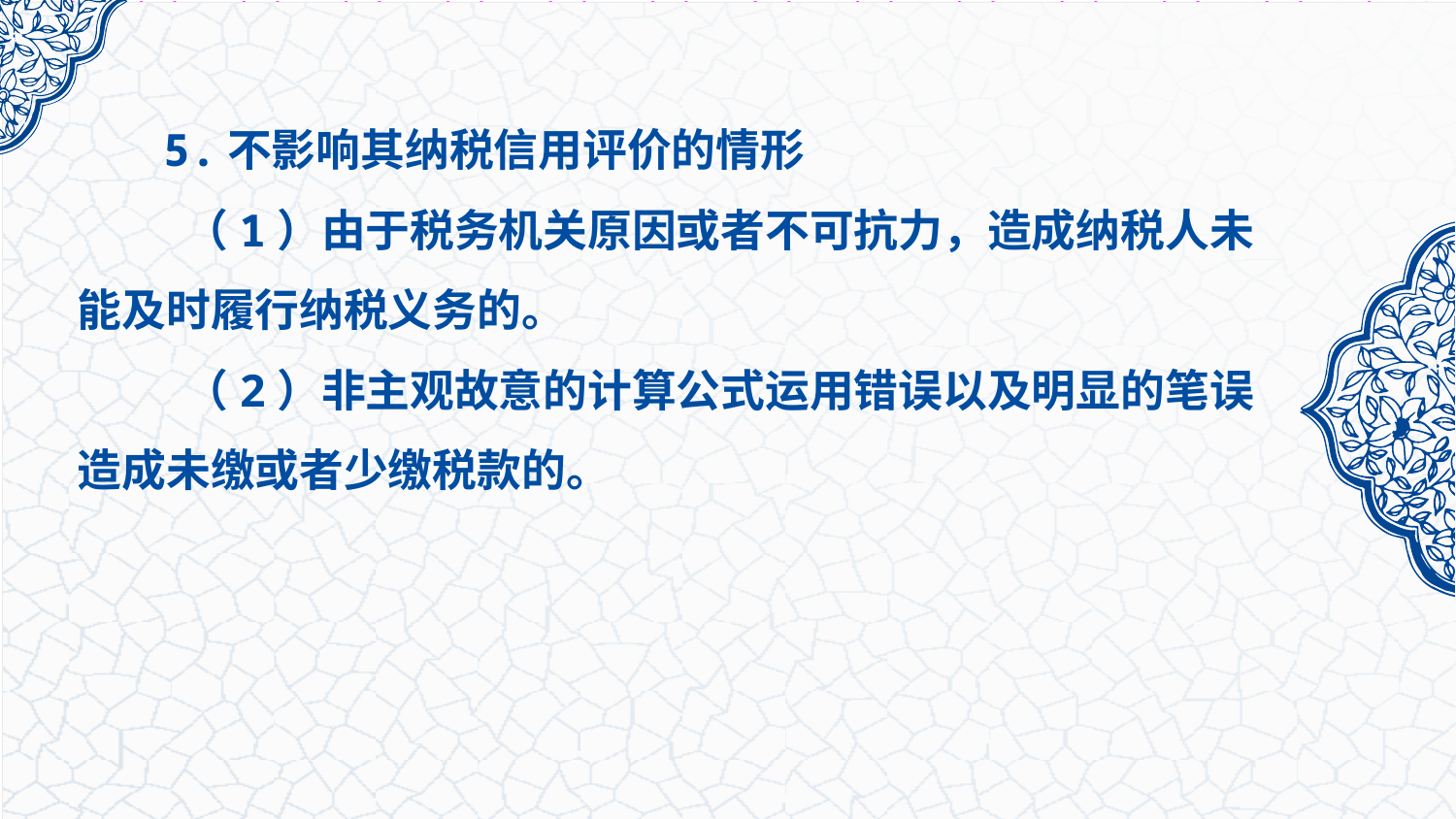

5.不影响其纳税信用评价的情形
 （1）由于税务机关原因或者不可抗力，造成纳税人未能及时履行纳税义务的。
 （2）非主观故意的计算公式运用错误以及明显的笔误造成未缴或者少缴税款的。